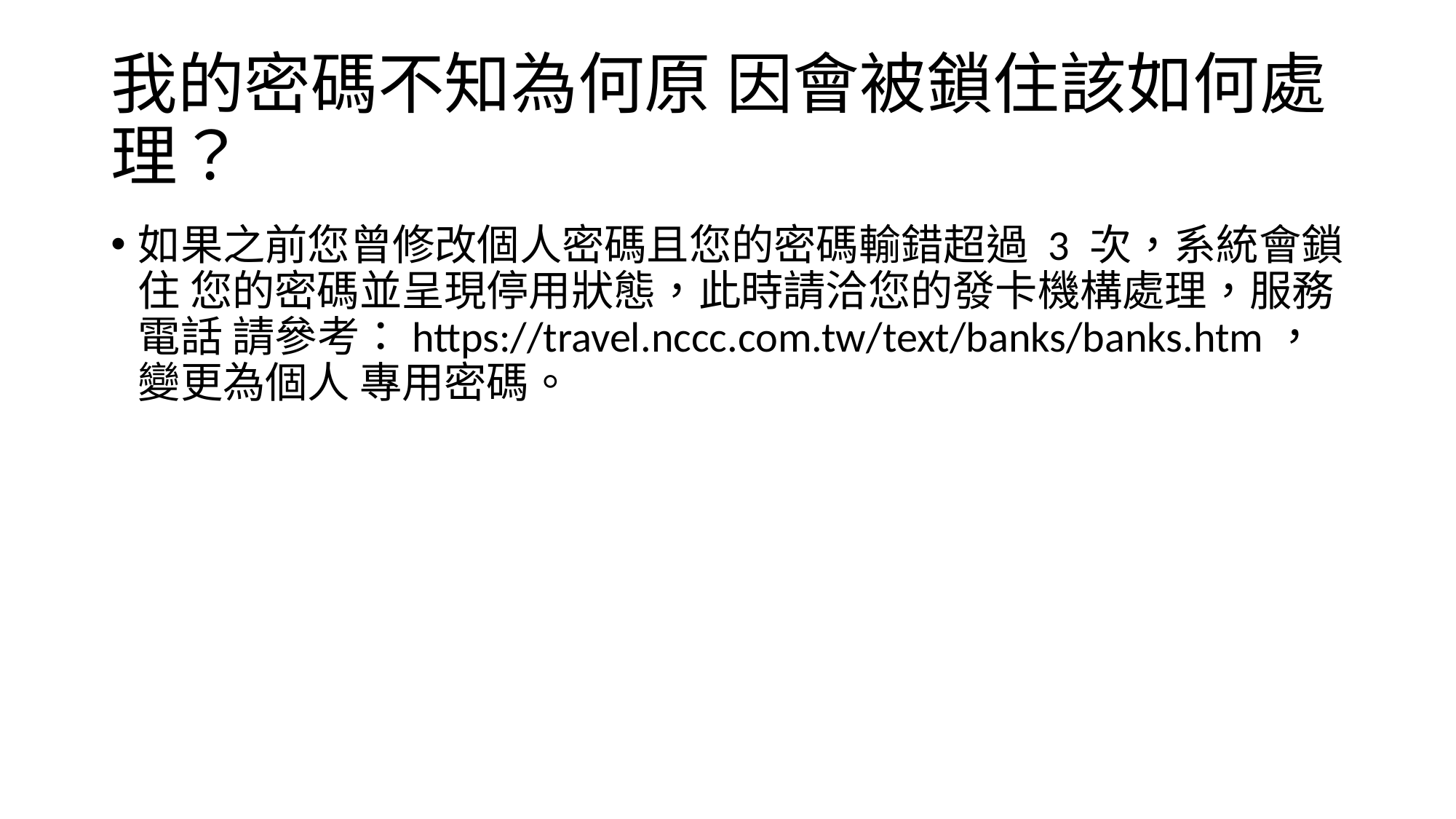

# 我的密碼不知為何原 因會被鎖住該如何處理？
如果之前您曾修改個人密碼且您的密碼輸錯超過 3 次，系統會鎖住 您的密碼並呈現停用狀態，此時請洽您的發卡機構處理，服務電話 請參考：https://travel.nccc.com.tw/text/banks/banks.htm，變更為個人 專用密碼。